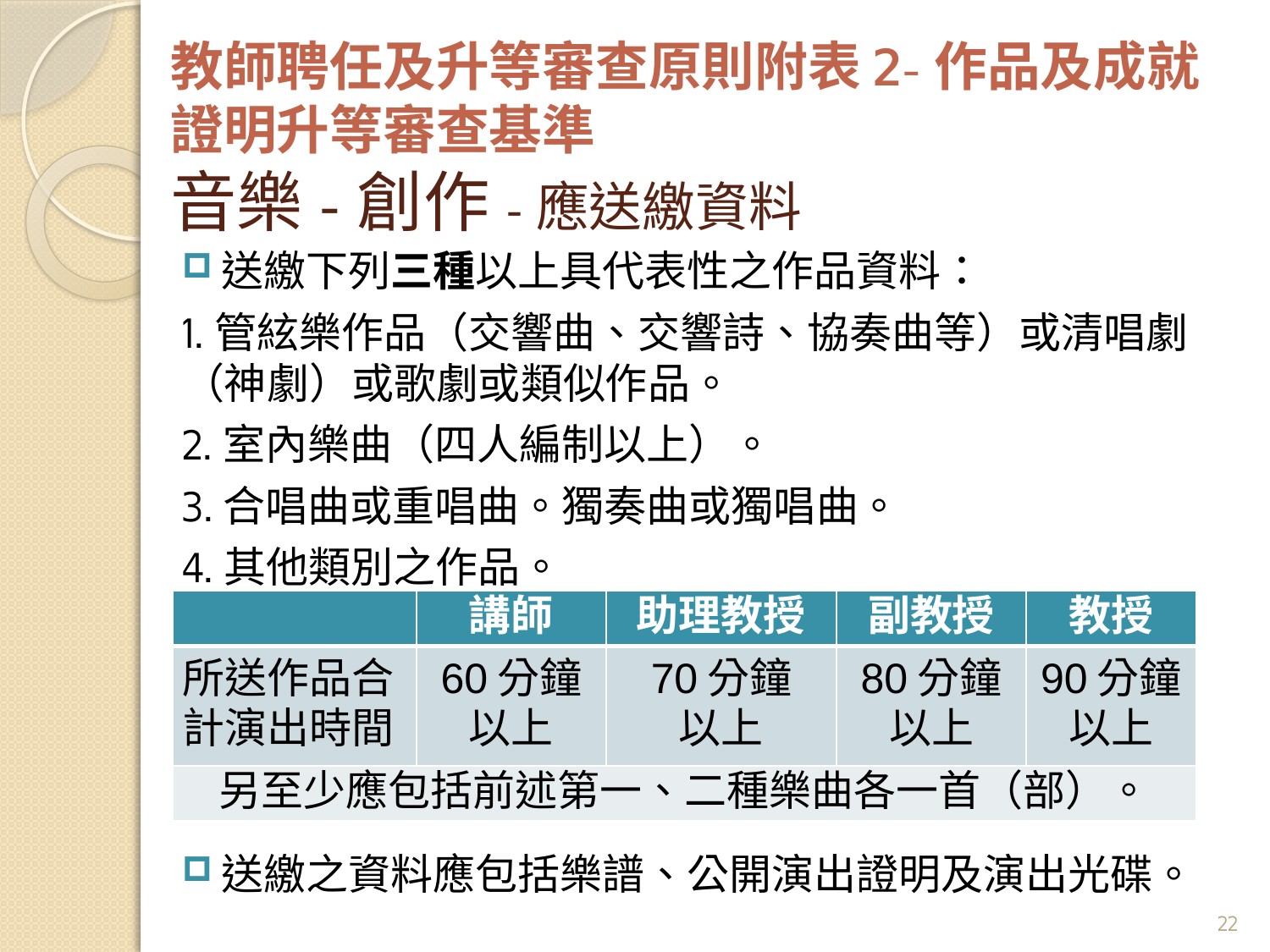

# 教師聘任及升等審查原則附表2-作品及成就證明升等審查基準 音樂-創作-應送繳資料
送繳下列三種以上具代表性之作品資料：
1.管絃樂作品（交響曲、交響詩、協奏曲等）或清唱劇（神劇）或歌劇或類似作品。
2.室內樂曲（四人編制以上）。
3.合唱曲或重唱曲。獨奏曲或獨唱曲。
4.其他類別之作品。

送繳之資料應包括樂譜、公開演出證明及演出光碟。

|  | 講師 | 助理教授 | 副教授 | 教授 |
| --- | --- | --- | --- | --- |
| 所送作品合計演出時間 | 60分鐘 以上 | 70分鐘 以上 | 80分鐘以上 | 90分鐘以上 |
| 另至少應包括前述第一、二種樂曲各一首（部）。 |  |  |  |  |
22